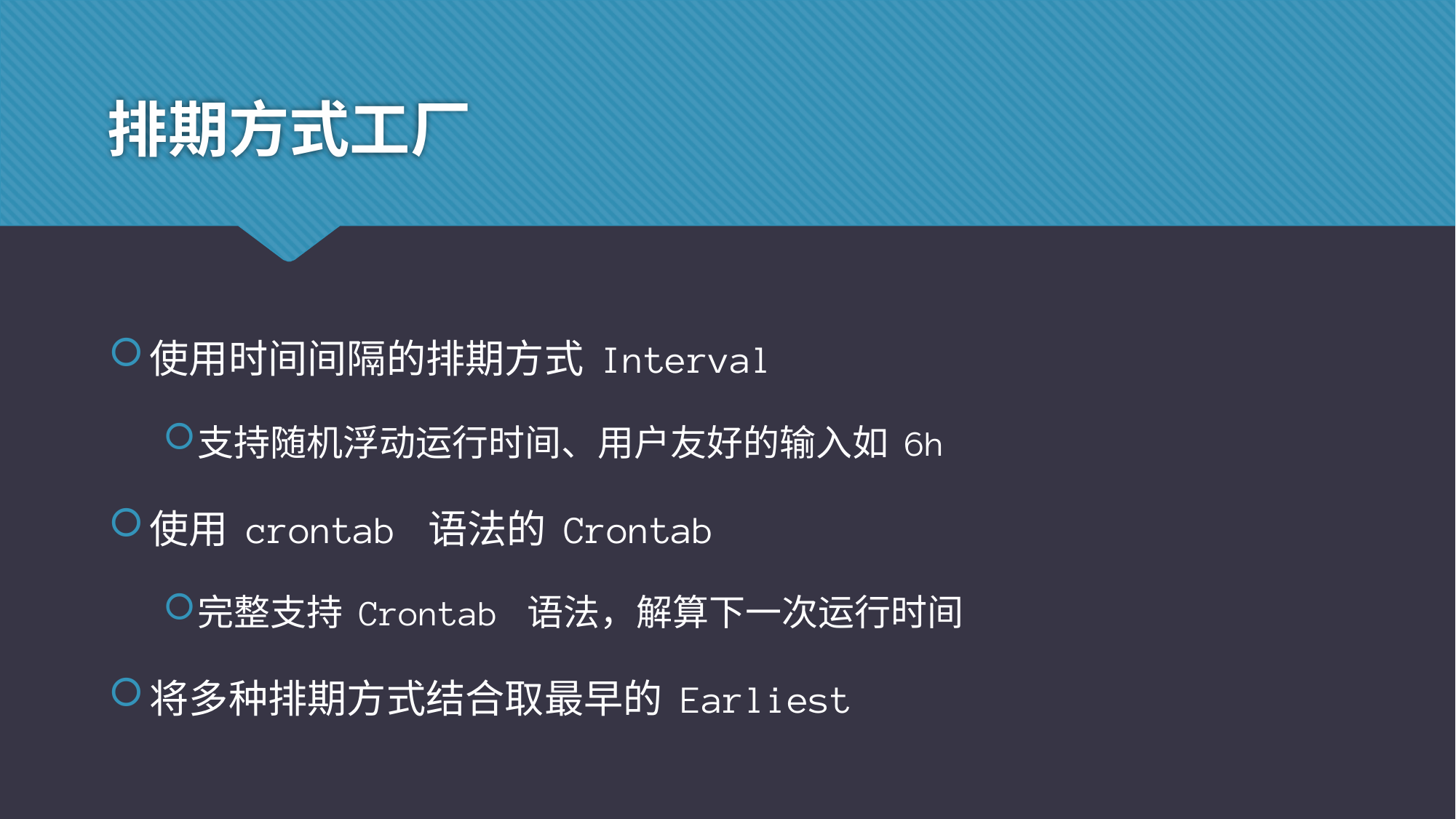

# 排期方式工厂
使用时间间隔的排期方式 Interval
支持随机浮动运行时间、用户友好的输入如 6h
使用 crontab 语法的 Crontab
完整支持 Crontab 语法，解算下一次运行时间
将多种排期方式结合取最早的 Earliest